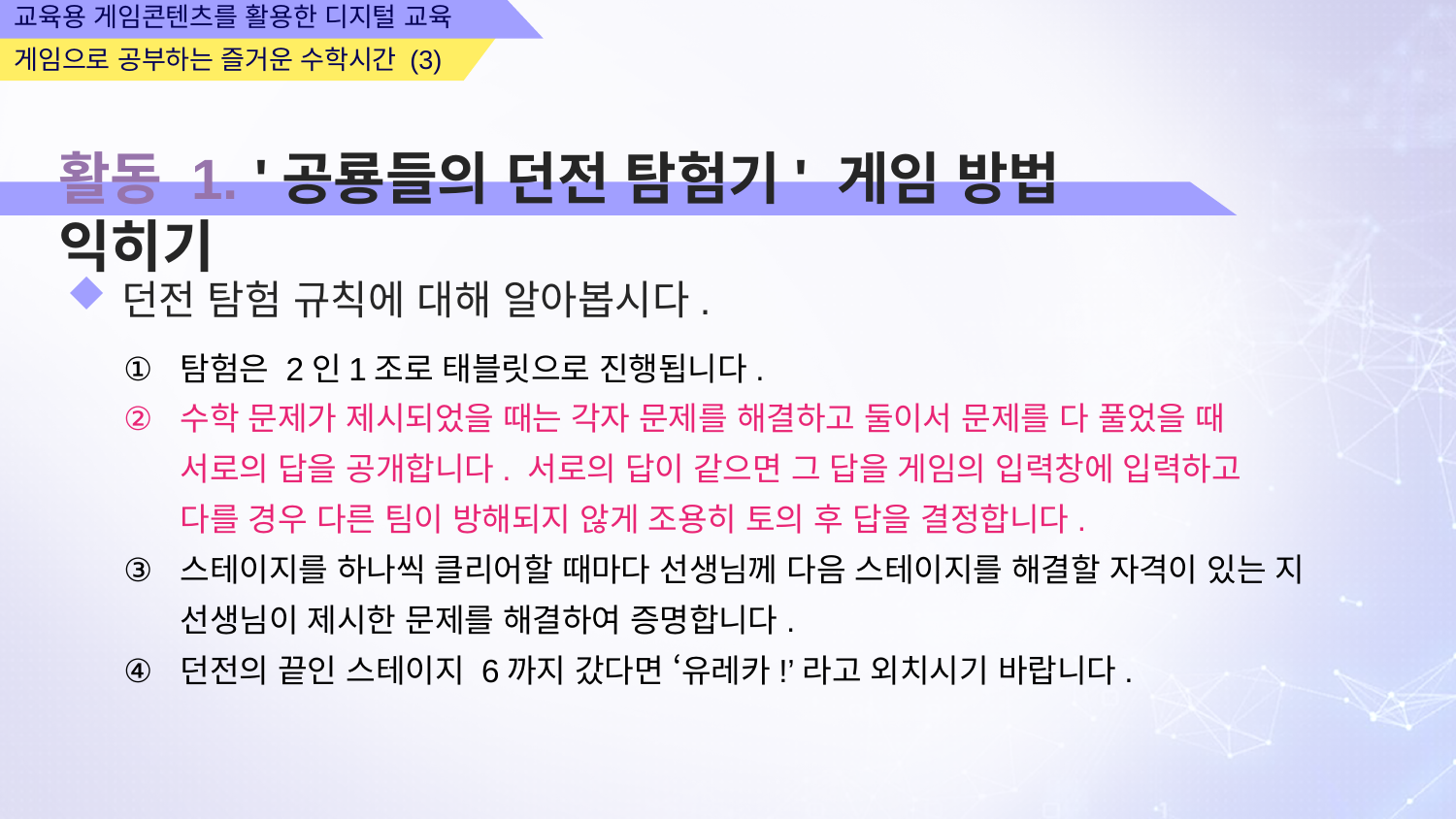

활동 1. '공룡들의 던전 탐험기' 게임 방법 익히기

던전 탐험 규칙에 대해 알아봅시다.
탐험은 2인1조로 태블릿으로 진행됩니다.
수학 문제가 제시되었을 때는 각자 문제를 해결하고 둘이서 문제를 다 풀었을 때
서로의 답을 공개합니다. 서로의 답이 같으면 그 답을 게임의 입력창에 입력하고
다를 경우 다른 팀이 방해되지 않게 조용히 토의 후 답을 결정합니다.
스테이지를 하나씩 클리어할 때마다 선생님께 다음 스테이지를 해결할 자격이 있는 지
선생님이 제시한 문제를 해결하여 증명합니다.
던전의 끝인 스테이지 6까지 갔다면 ‘유레카!’라고 외치시기 바랍니다.